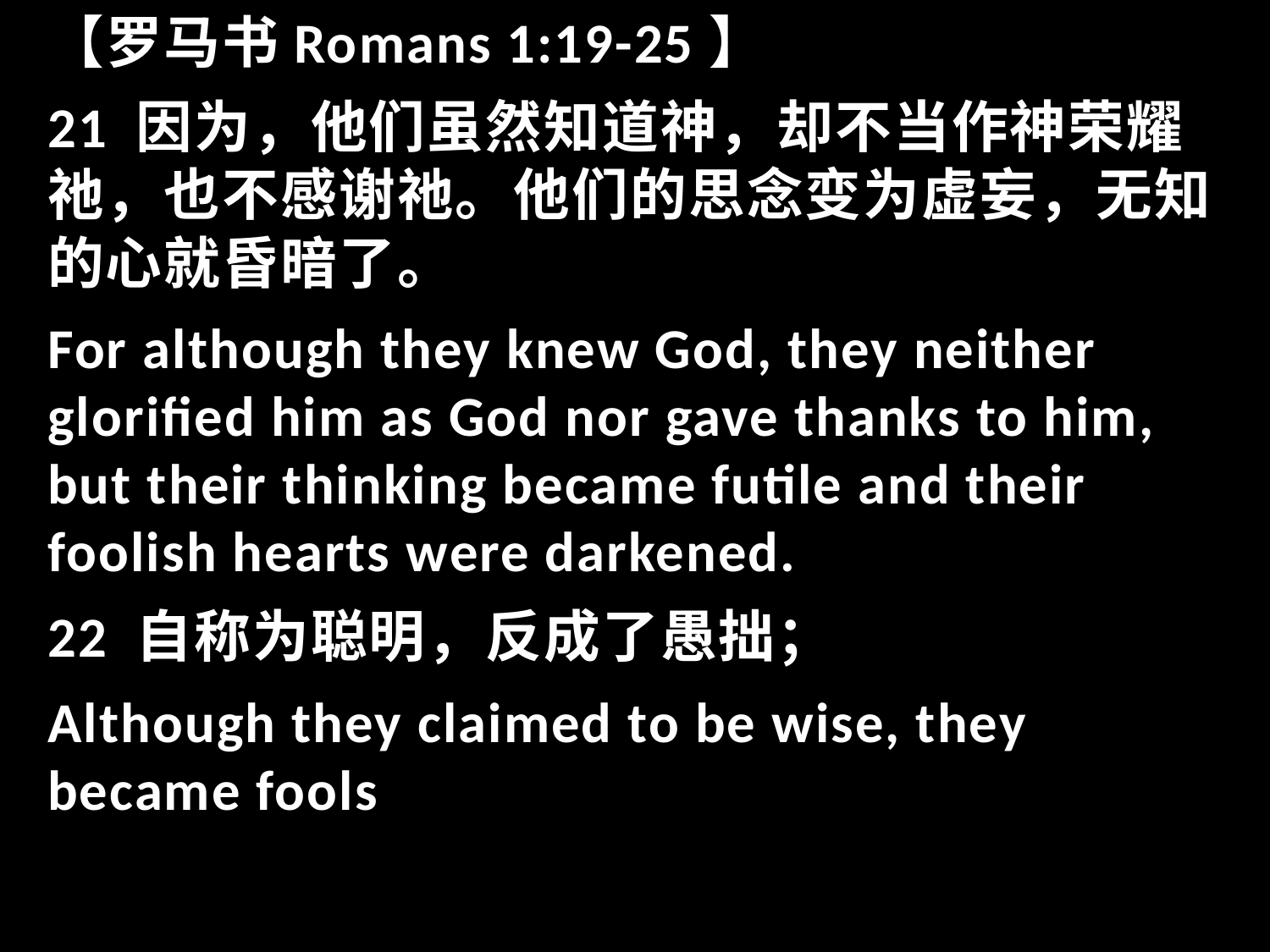

【罗马书Romans 1:19-25】
21 因为，他们虽然知道神，却不当作神荣耀祂，也不感谢祂。他们的思念变为虚妄，无知的心就昏暗了。
For although they knew God, they neither glorified him as God nor gave thanks to him, but their thinking became futile and their foolish hearts were darkened.
22 自称为聪明，反成了愚拙；
Although they claimed to be wise, they became fools